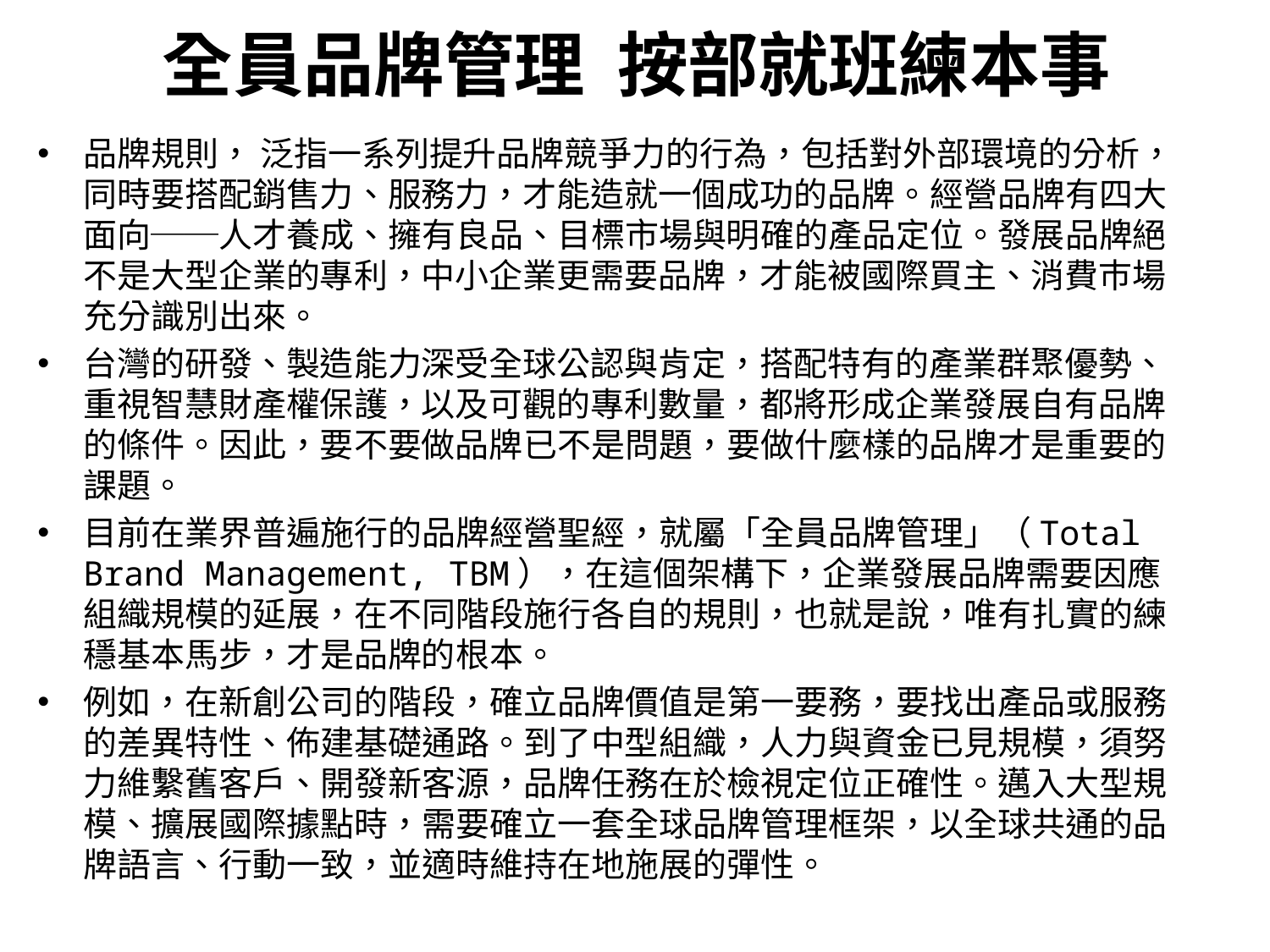

全員品牌管理  按部就班練本事
品牌規則， 泛指一系列提升品牌競爭力的行為，包括對外部環境的分析，同時要搭配銷售力、服務力，才能造就一個成功的品牌。經營品牌有四大面向──人才養成、擁有良品、目標市場與明確的產品定位。發展品牌絕不是大型企業的專利，中小企業更需要品牌，才能被國際買主、消費巿場充分識別出來。
台灣的研發、製造能力深受全球公認與肯定，搭配特有的產業群聚優勢、重視智慧財產權保護，以及可觀的專利數量，都將形成企業發展自有品牌的條件。因此，要不要做品牌已不是問題，要做什麼樣的品牌才是重要的課題。
目前在業界普遍施行的品牌經營聖經，就屬「全員品牌管理」（Total Brand Management, TBM），在這個架構下，企業發展品牌需要因應組織規模的延展，在不同階段施行各自的規則，也就是說，唯有扎實的練穩基本馬步，才是品牌的根本。
例如，在新創公司的階段，確立品牌價值是第一要務，要找出產品或服務的差異特性、佈建基礎通路。到了中型組織，人力與資金已見規模，須努力維繫舊客戶、開發新客源，品牌任務在於檢視定位正確性。邁入大型規模、擴展國際據點時，需要確立一套全球品牌管理框架，以全球共通的品牌語言、行動一致，並適時維持在地施展的彈性。